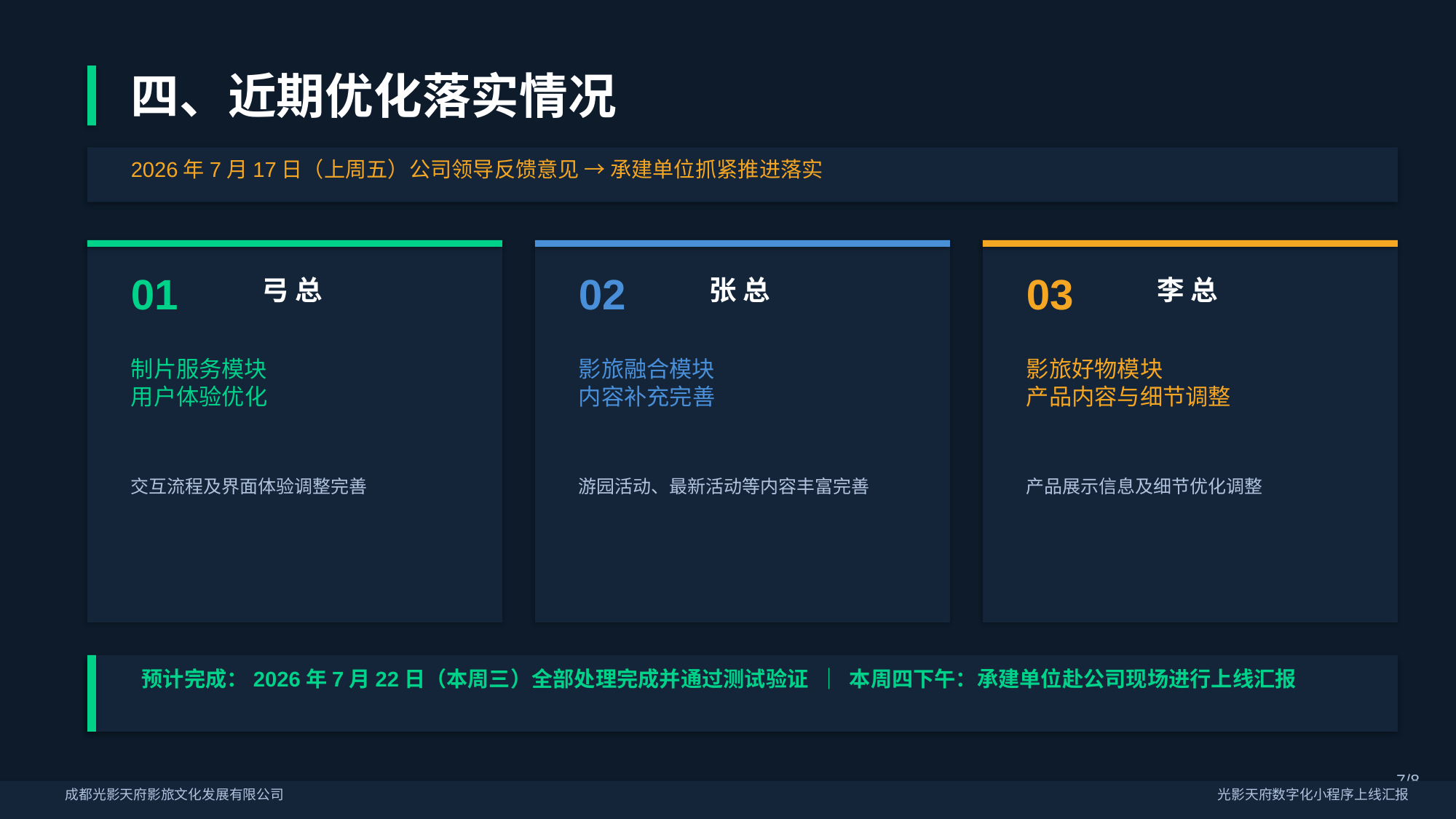

四、近期优化落实情况

2026年7月17日（上周五）公司领导反馈意见 → 承建单位抓紧推进落实

01
02
03
弓 总
张 总
李 总
制片服务模块
用户体验优化
影旅融合模块
内容补充完善
影旅好物模块
产品内容与细节调整
交互流程及界面体验调整完善
游园活动、最新活动等内容丰富完善
产品展示信息及细节优化调整

预计完成：2026年7月22日（本周三）全部处理完成并通过测试验证  ｜  本周四下午：承建单位赴公司现场进行上线汇报
7/8

成都光影天府影旅文化发展有限公司
光影天府数字化小程序上线汇报